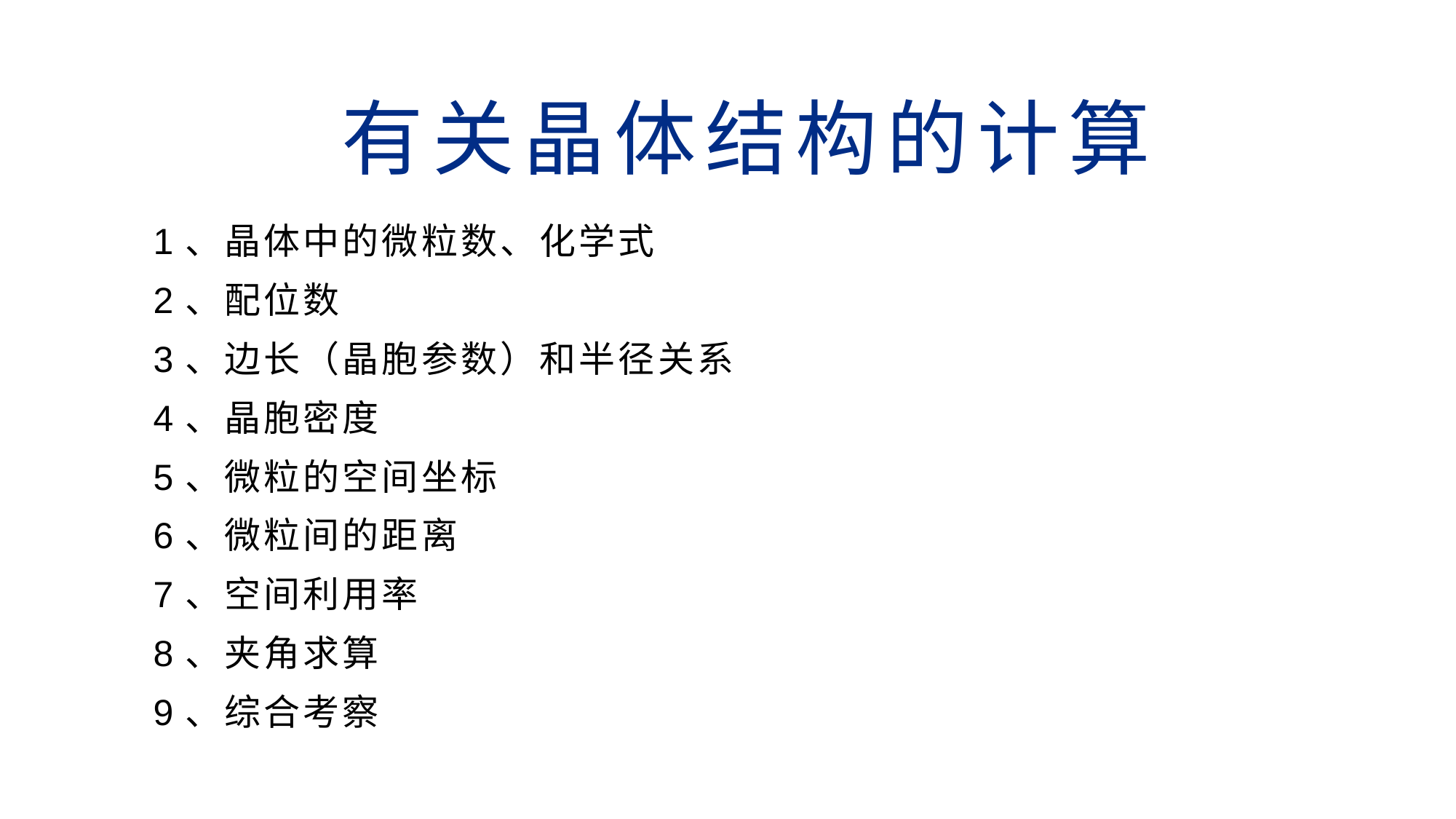

# 有关晶体结构的计算
1、晶体中的微粒数、化学式
2、配位数
3、边长（晶胞参数）和半径关系
4、晶胞密度
5、微粒的空间坐标
6、微粒间的距离
7、空间利用率
8、夹角求算
9、综合考察